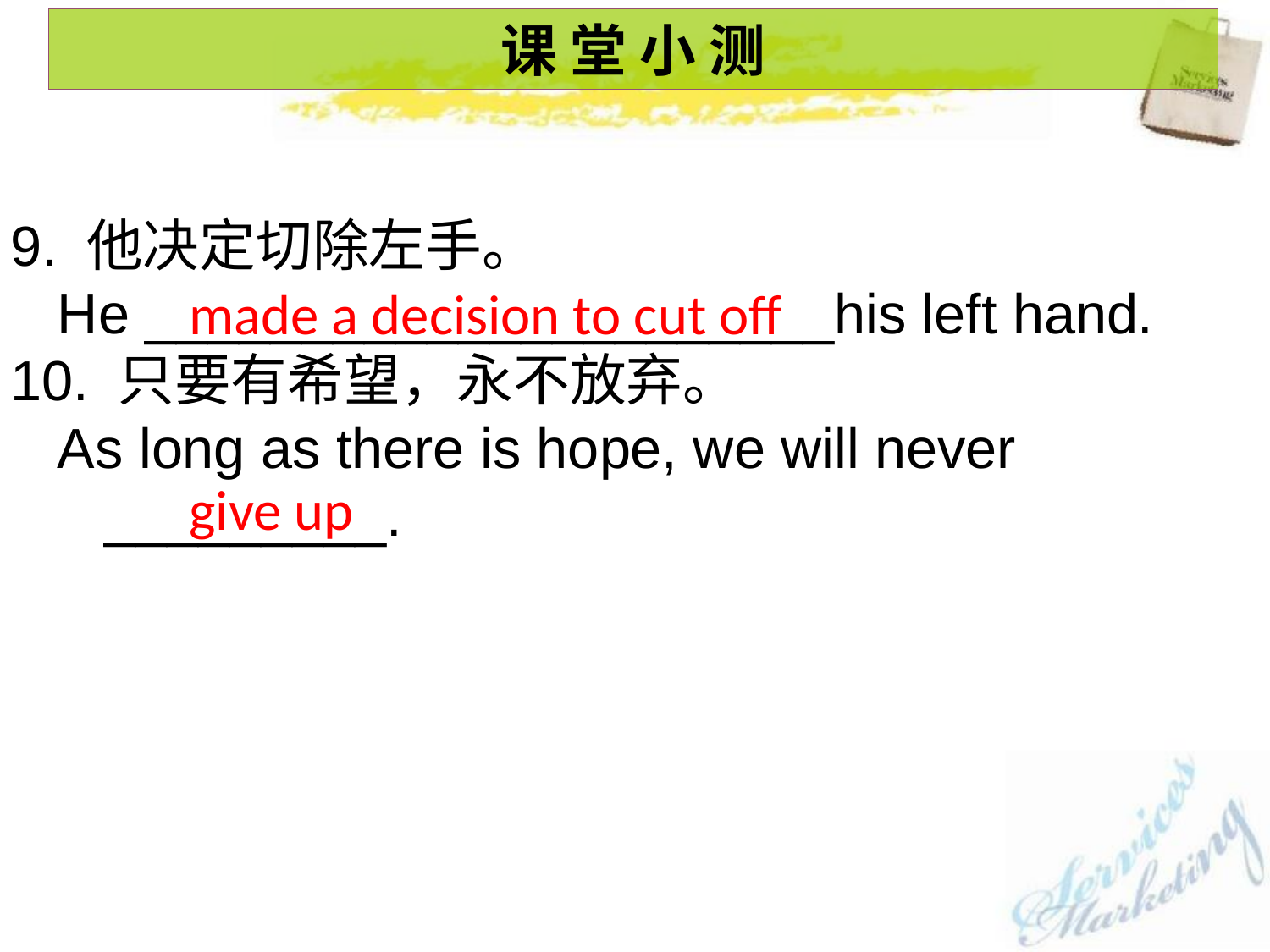

课 堂 小 测
9. 他决定切除左手。
   He ______________________his left hand.
10. 只要有希望，永不放弃。
   As long as there is hope, we will never
      _________.
made a decision to cut off
give up